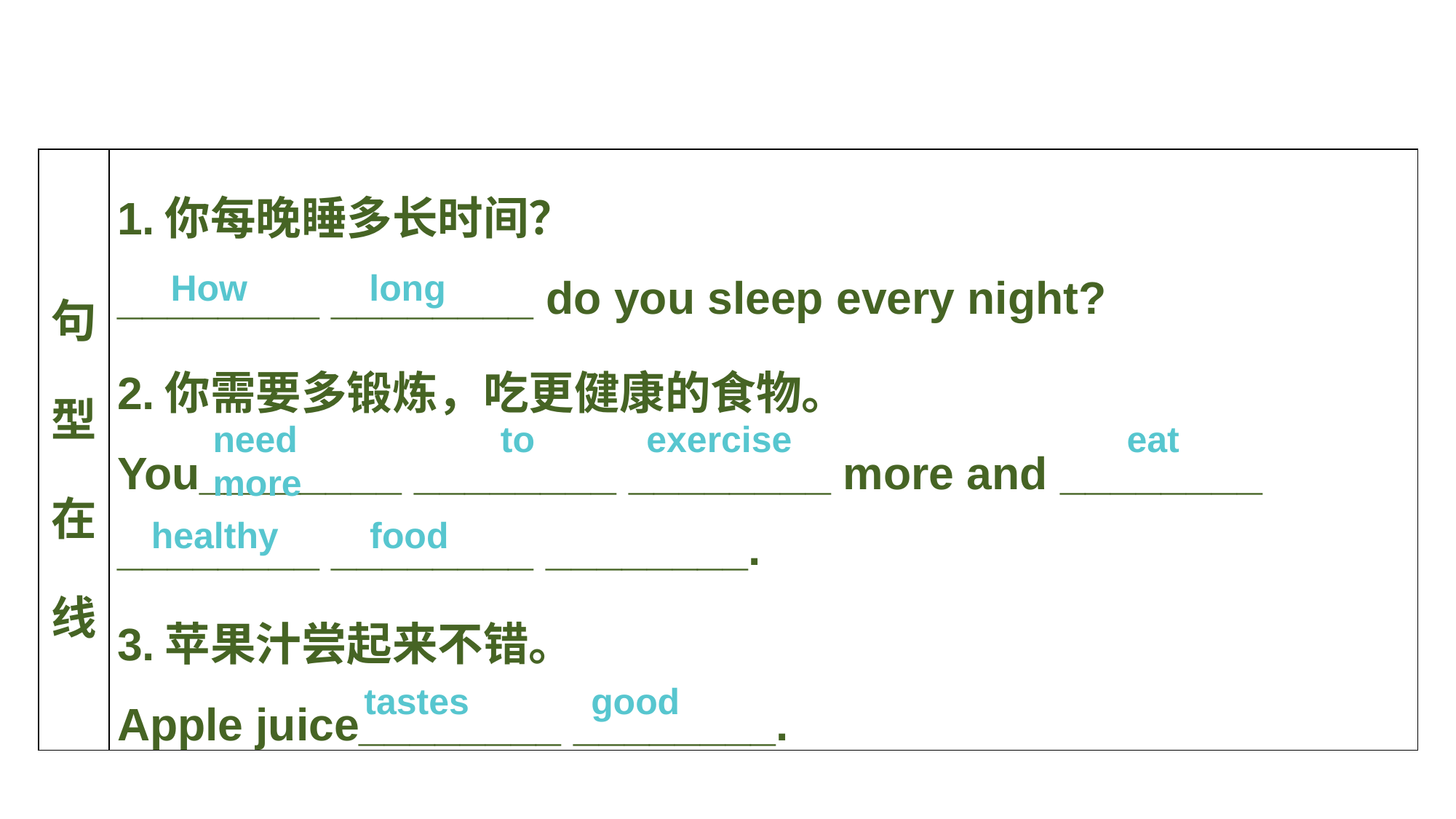

| 句型在线 | 1.你每晚睡多长时间？ \_\_\_\_\_\_\_\_ \_\_\_\_\_\_\_\_ do you sleep every night? 2.你需要多锻炼，吃更健康的食物。 You\_\_\_\_\_\_\_\_ \_\_\_\_\_\_\_\_ \_\_\_\_\_\_\_\_ more and \_\_\_\_\_\_\_\_ \_\_\_\_\_\_\_\_ \_\_\_\_\_\_\_\_ \_\_\_\_\_\_\_\_. 3.苹果汁尝起来不错。 Apple juice\_\_\_\_\_\_\_\_ \_\_\_\_\_\_\_\_. |
| --- | --- |
How            long
need                    to           exercise                                 eat                more

healthy         food
tastes            good